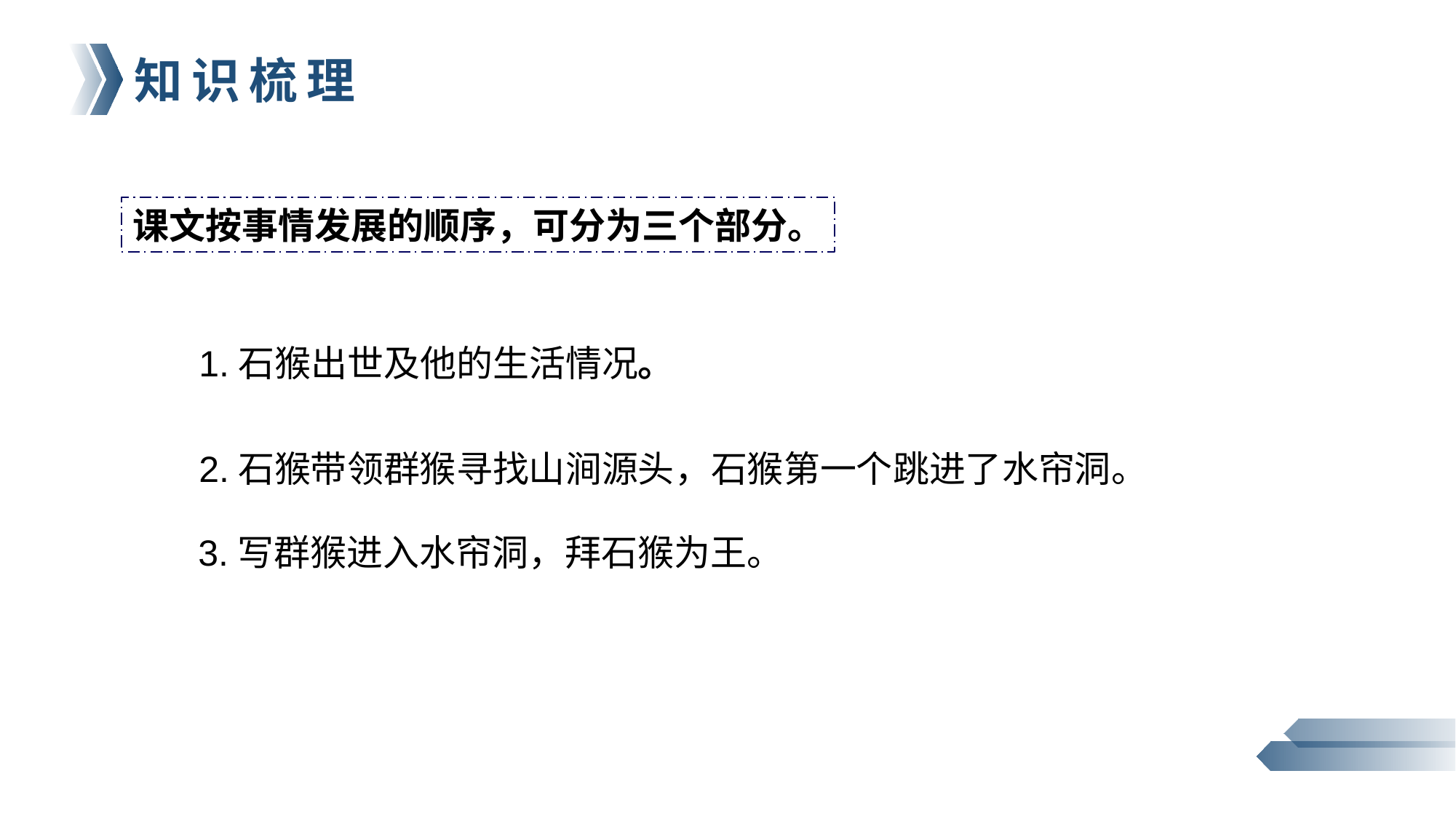

课文按事情发展的顺序，可分为三个部分。
1.石猴出世及他的生活情况。
2.石猴带领群猴寻找山涧源头，石猴第一个跳进了水帘洞。
3.写群猴进入水帘洞，拜石猴为王。